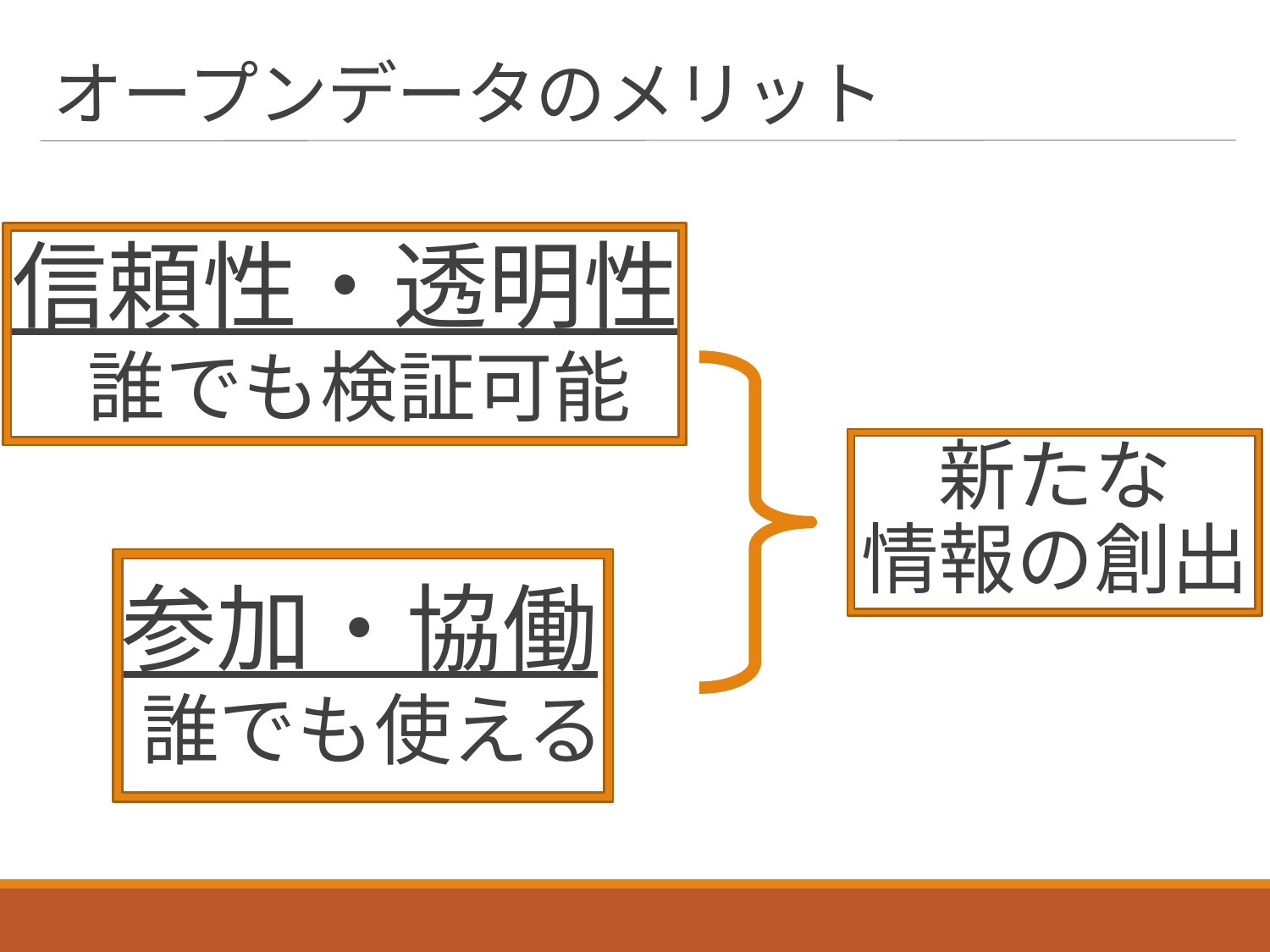

# オープンデータのメリット

信頼性・透明性
誰でも検証可能

新たな
情報の創出

参加・協働
誰でも使える